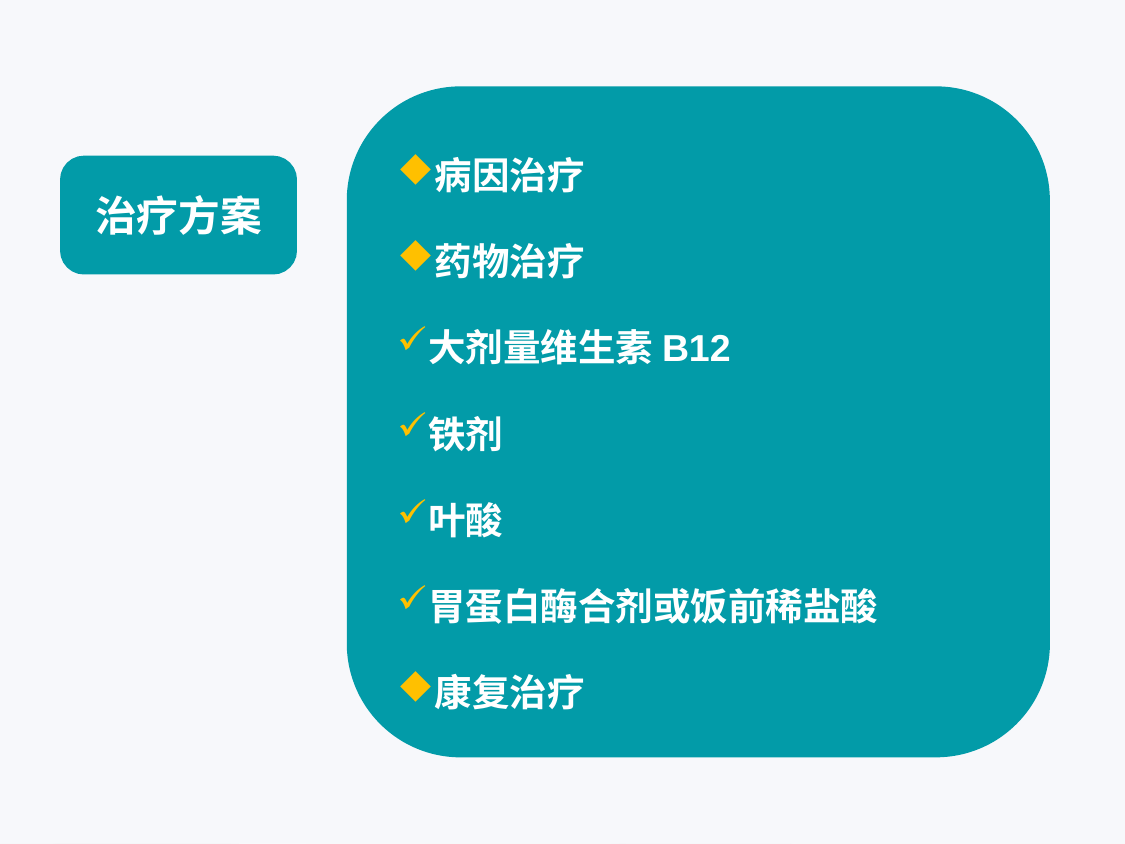

病因治疗
药物治疗
大剂量维生素B12
铁剂
叶酸
胃蛋白酶合剂或饭前稀盐酸
康复治疗
治疗方案